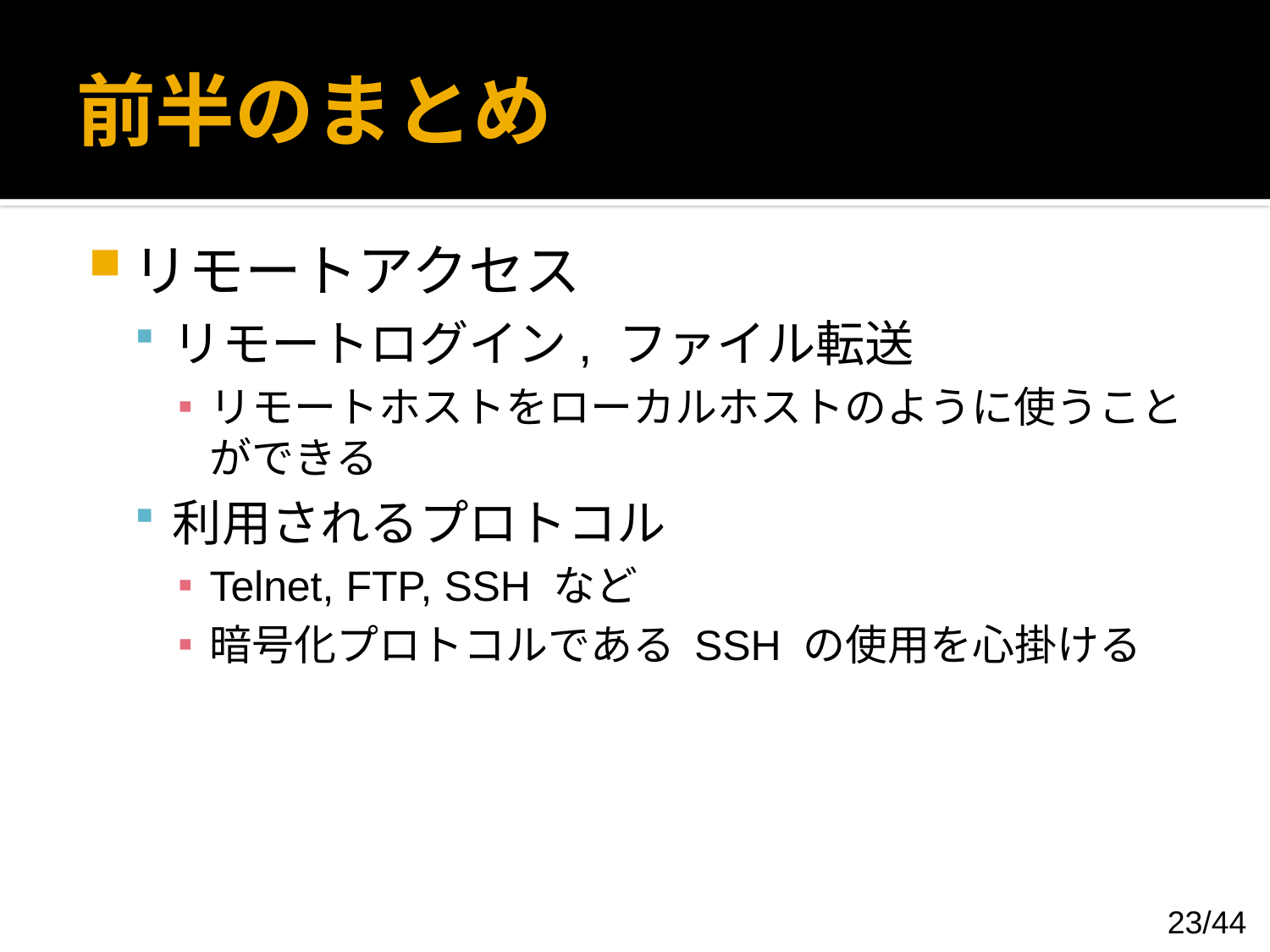

# 前半のまとめ
リモートアクセス
リモートログイン, ファイル転送
リモートホストをローカルホストのように使うことができる
利用されるプロトコル
Telnet, FTP, SSH など
暗号化プロトコルである SSH の使用を心掛ける